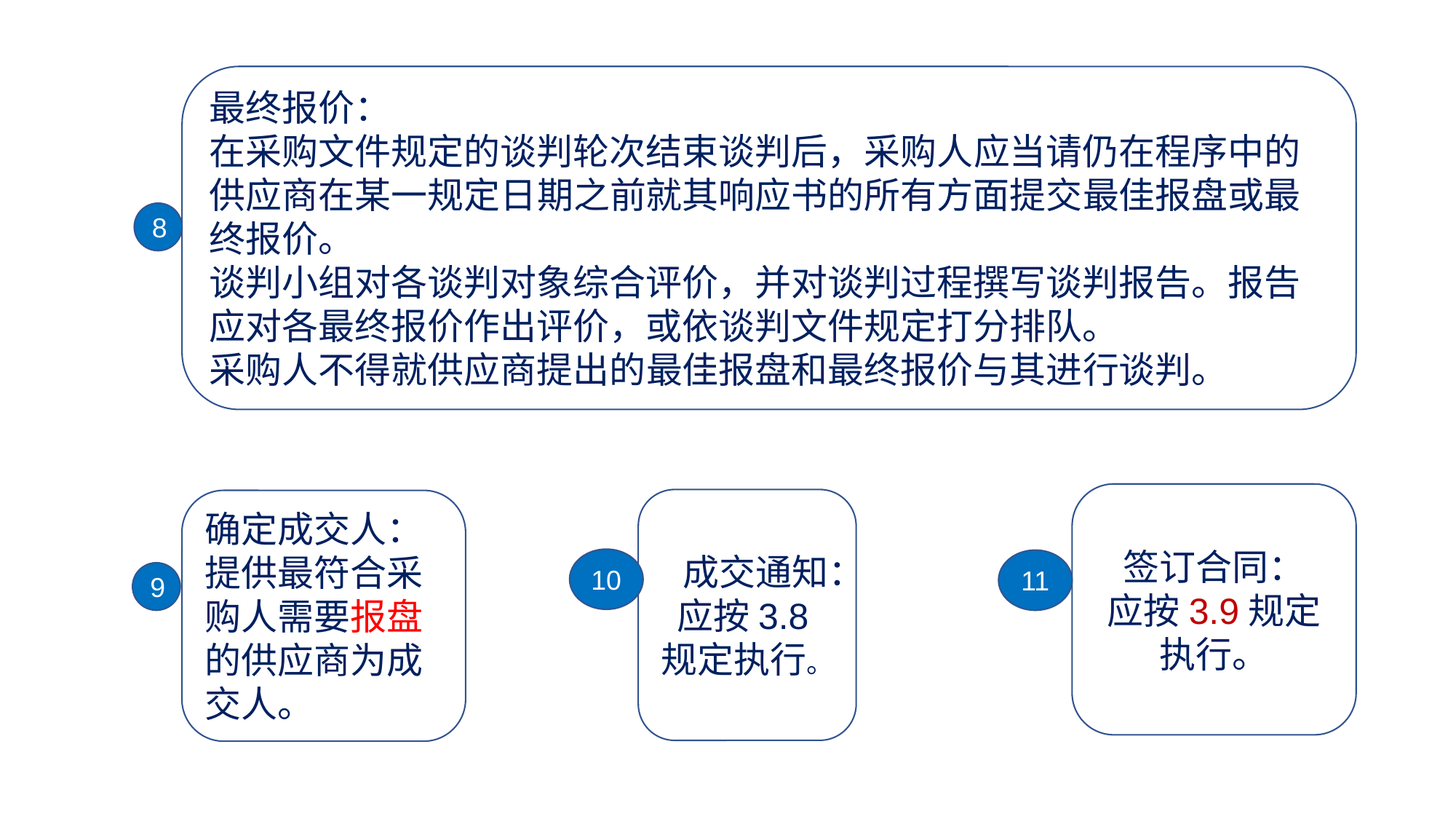

最终报价：
在采购文件规定的谈判轮次结束谈判后，采购人应当请仍在程序中的供应商在某一规定日期之前就其响应书的所有方面提交最佳报盘或最终报价。
谈判小组对各谈判对象综合评价，并对谈判过程撰写谈判报告。报告应对各最终报价作出评价，或依谈判文件规定打分排队。
采购人不得就供应商提出的最佳报盘和最终报价与其进行谈判。

8
签订合同：
应按3.9规定
执行。
 成交通知：
应按3.8规定执行。
确定成交人：
提供最符合采购人需要报盘的供应商为成交人。
10
11
9